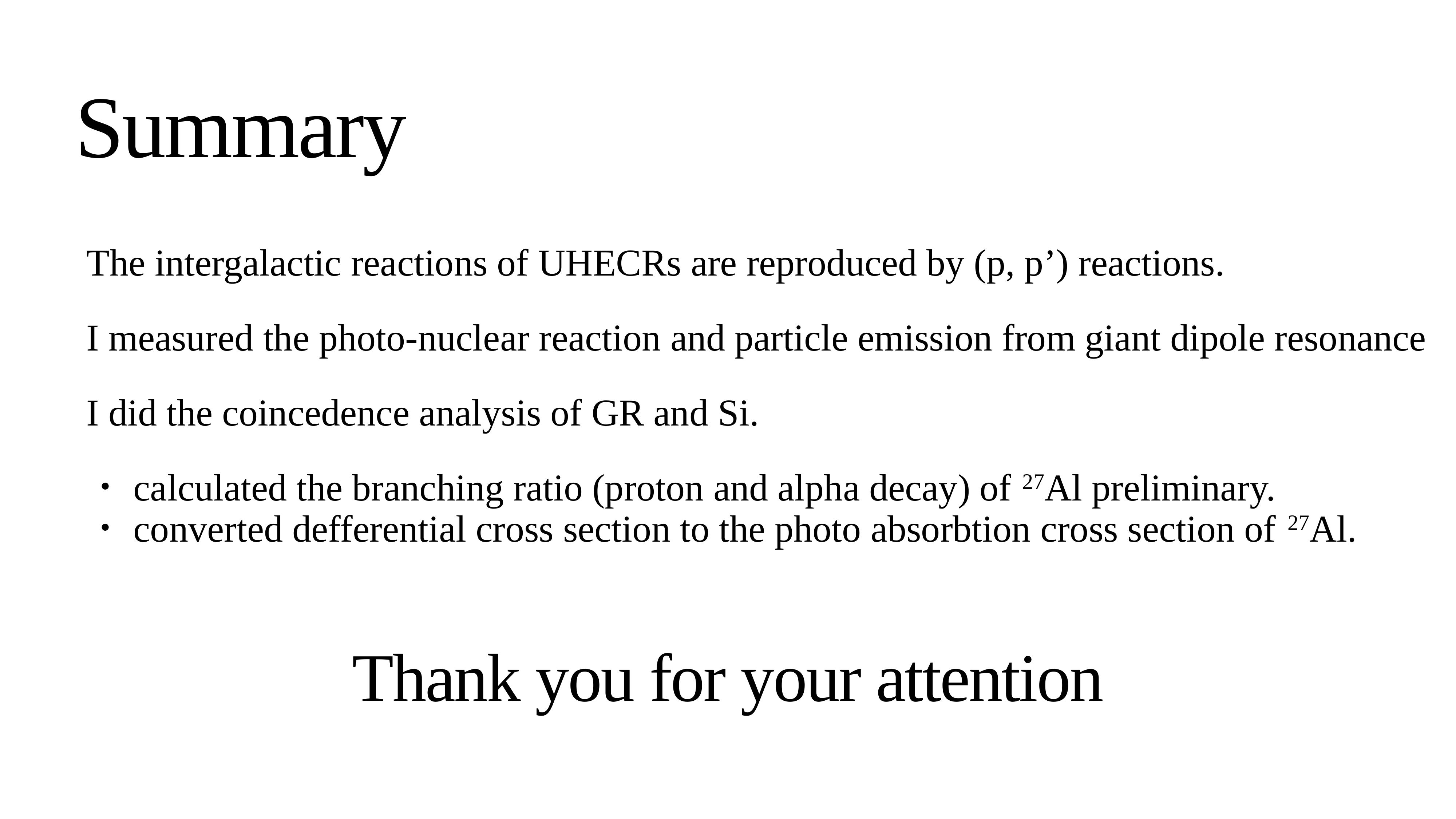

# Summary
The intergalactic reactions of UHECRs are reproduced by (p, p’) reactions.
I measured the photo-nuclear reaction and particle emission from giant dipole resonance
I did the coincedence analysis of GR and Si.
・calculated the branching ratio (proton and alpha decay) of 27Al preliminary.　           ・converted defferential cross section to the photo absorbtion cross section of 27Al.
Thank you for your attention